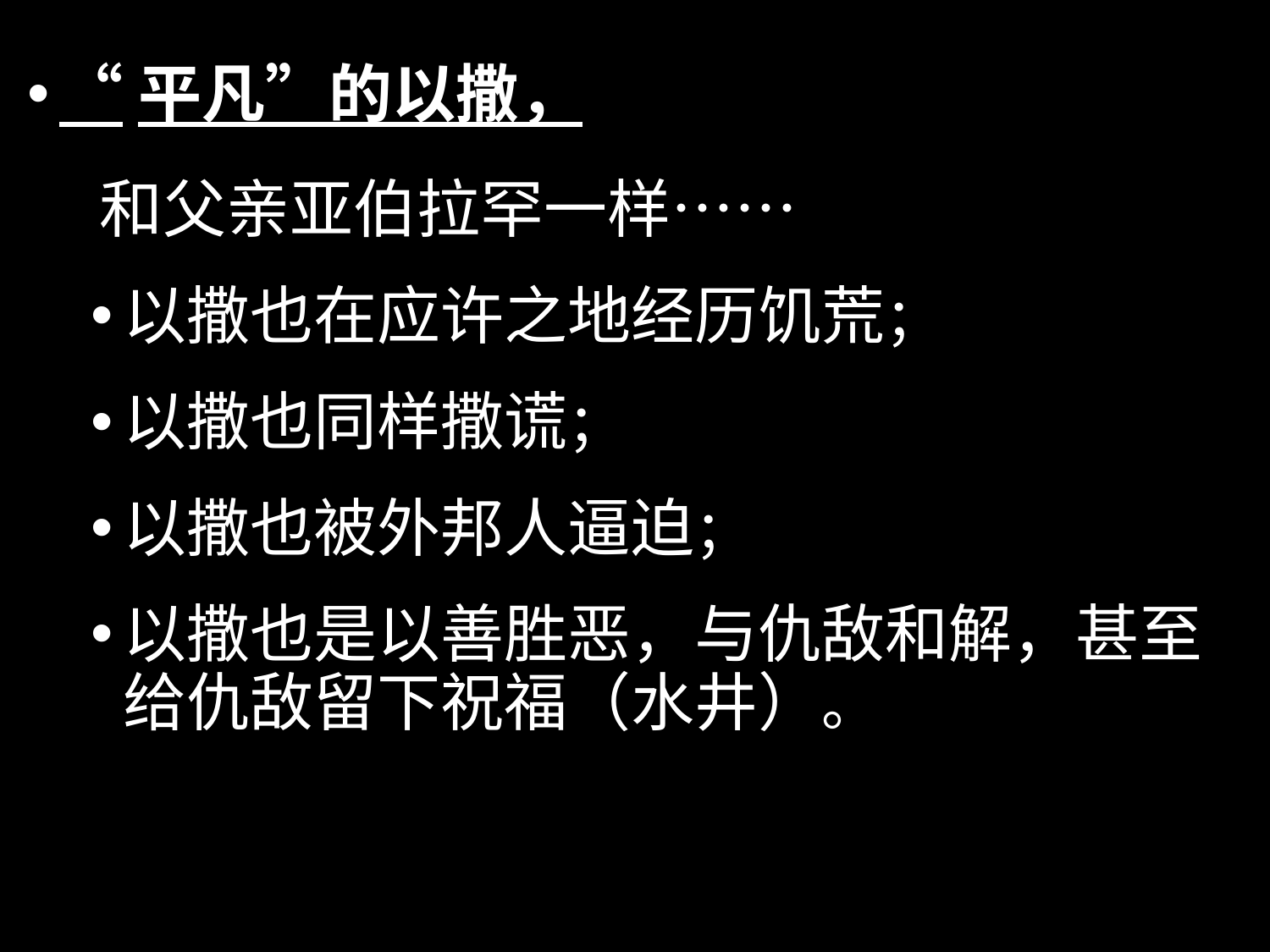

“平凡”的以撒，

    和父亲亚伯拉罕一样……

以撒也在应许之地经历饥荒；

以撒也同样撒谎；

以撒也被外邦人逼迫；

以撒也是以善胜恶，与仇敌和解，甚至给仇敌留下祝福（水井）。